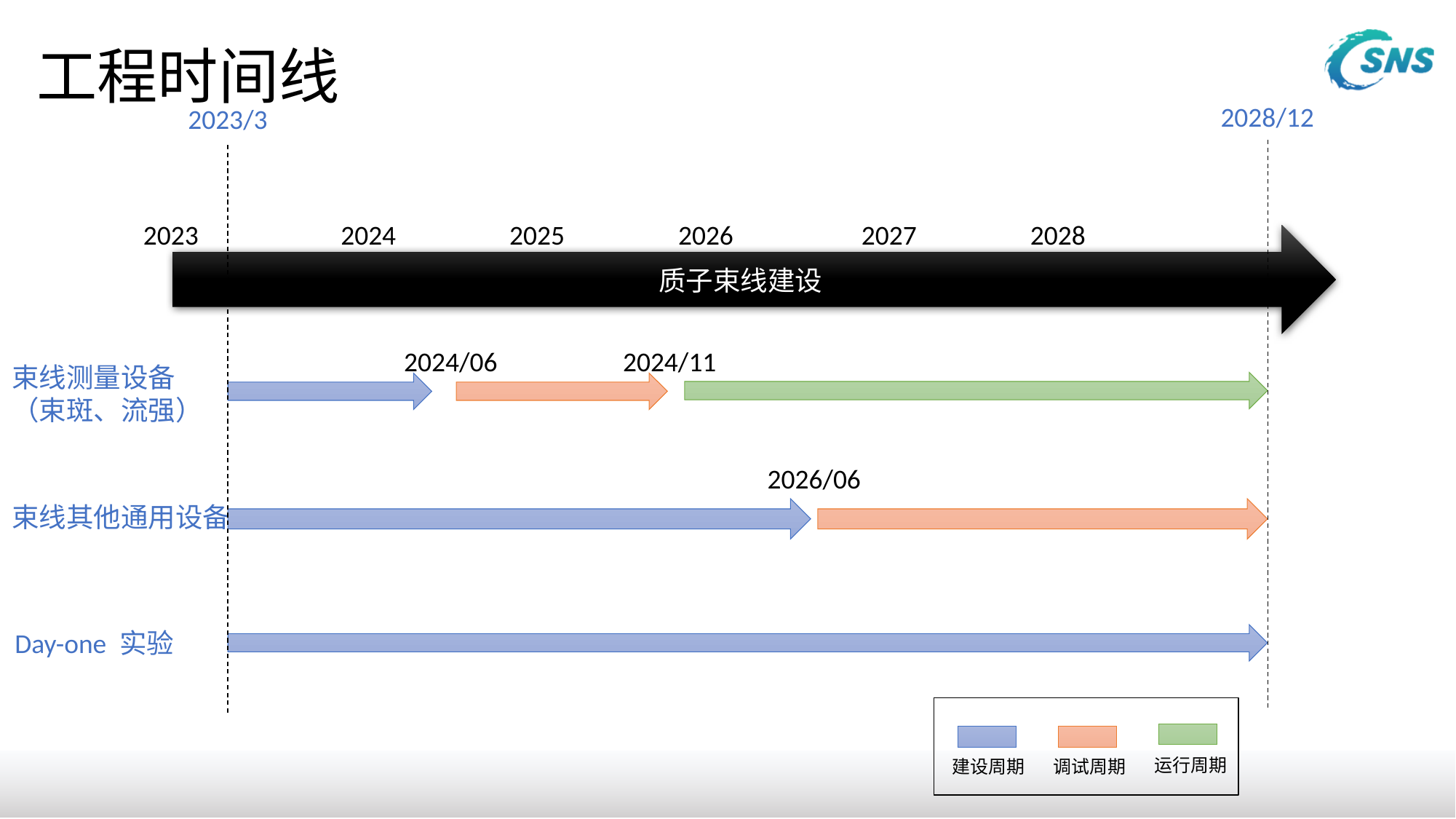

# 工程时间线
2028/12
2023/3
2024
2025
2026
2027
2028
2023
质子束线建设
2024/06
2024/11
束线测量设备
（束斑、流强）

2026/06
束线其他通用设备

Day-one 实验

运行周期
调试周期
建设周期